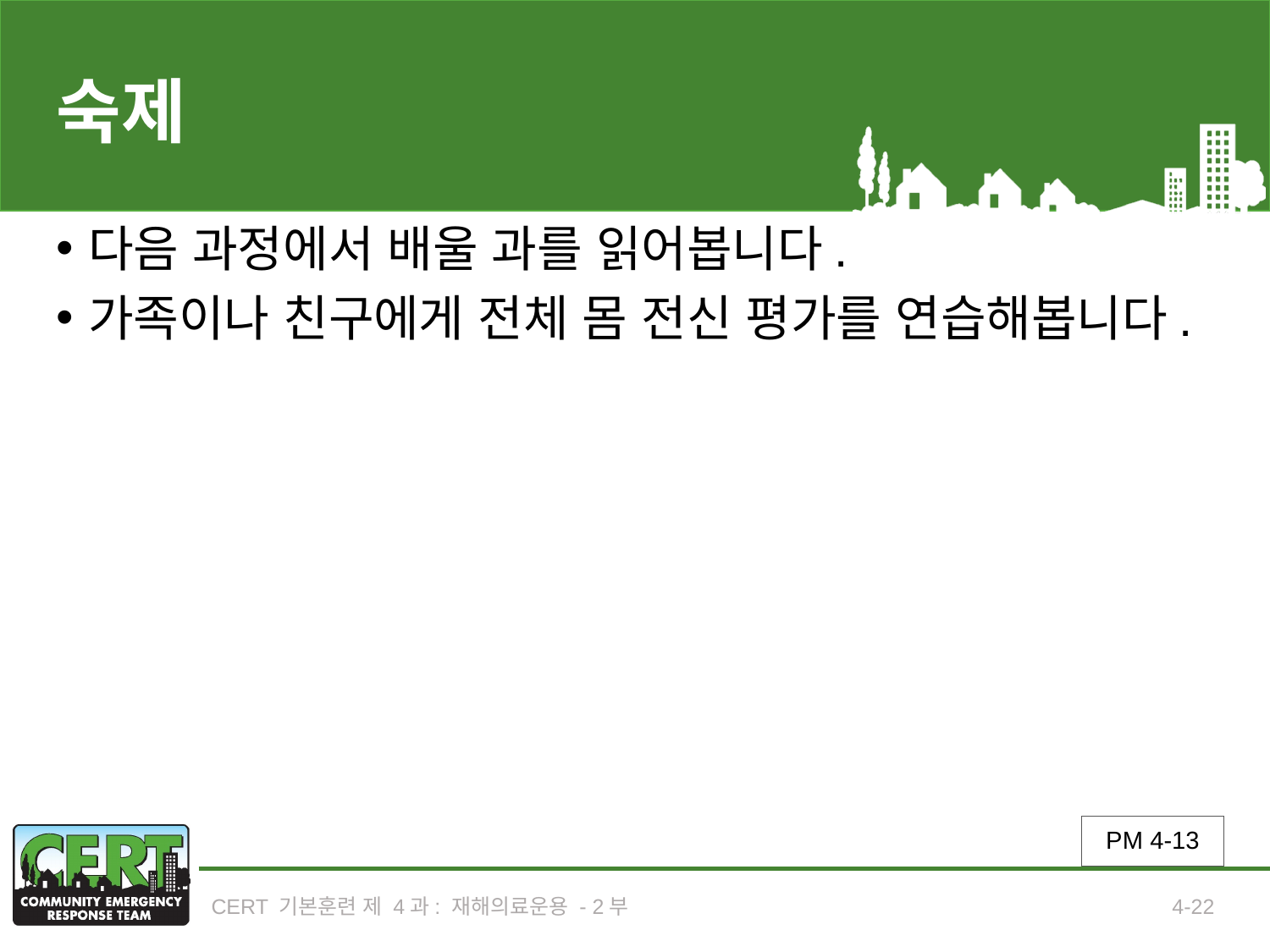

# 숙제
다음 과정에서 배울 과를 읽어봅니다.
가족이나 친구에게 전체 몸 전신 평가를 연습해봅니다.
PM 4-13
CERT 기본훈련 제 4과: 재해의료운용 - 2부
4-22